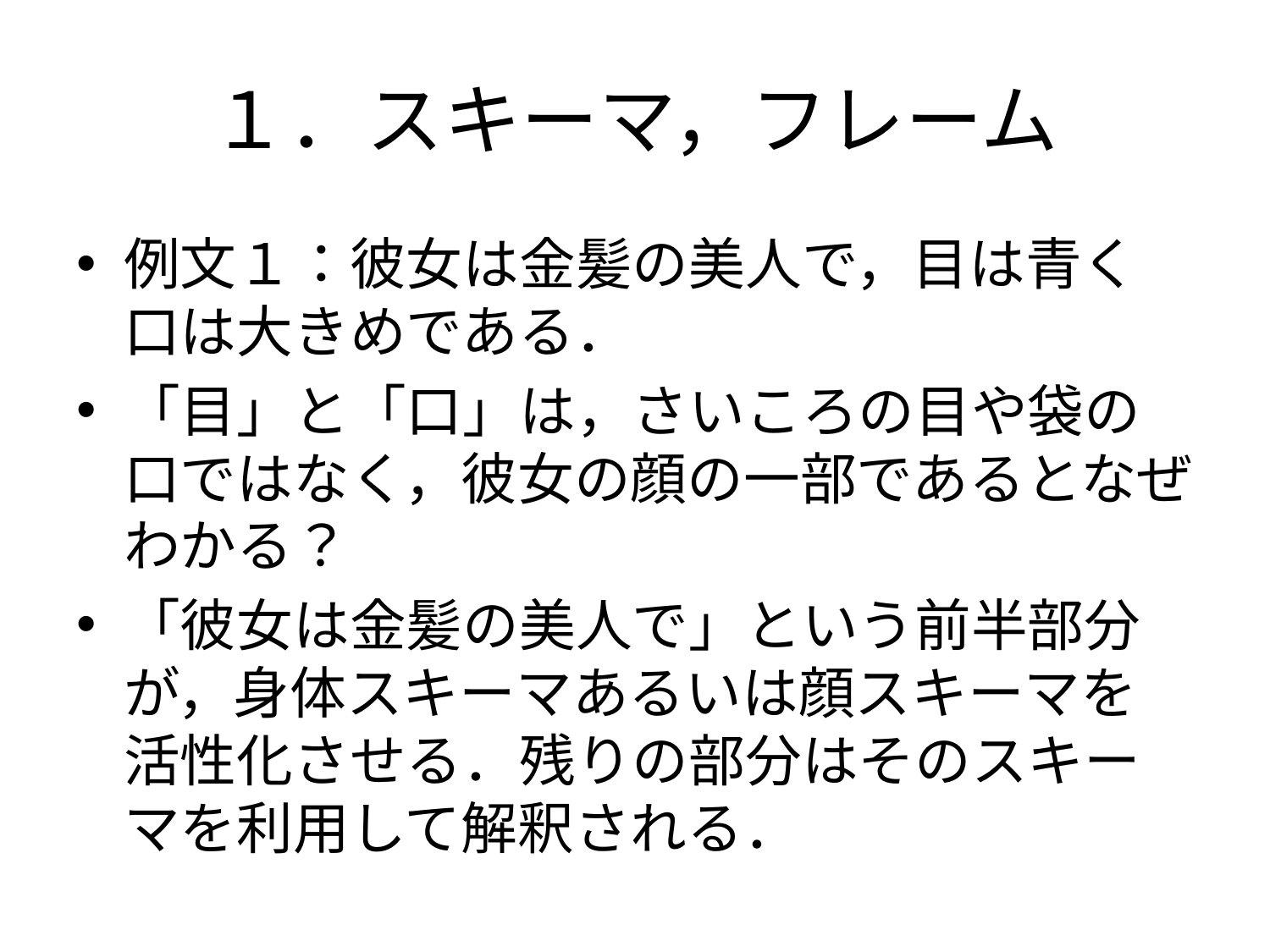

# １．スキーマ，フレーム
例文１：彼女は金髪の美人で，目は青く口は大きめである．
「目」と「口」は，さいころの目や袋の口ではなく，彼女の顔の一部であるとなぜわかる？
「彼女は金髪の美人で」という前半部分が，身体スキーマあるいは顔スキーマを活性化させる．残りの部分はそのスキーマを利用して解釈される．